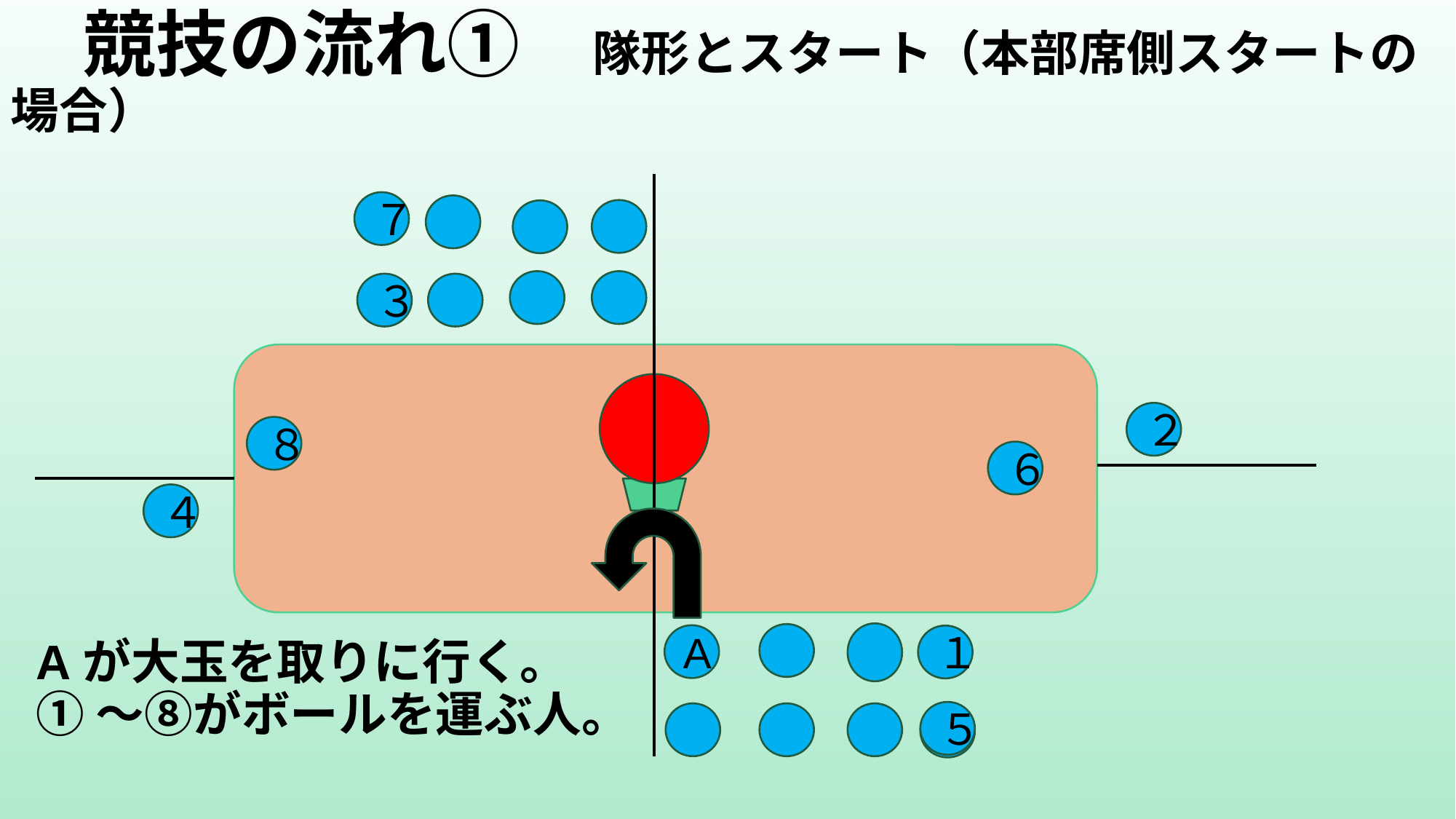

競技の流れ①　隊形とスタート（本部席側スタートの場合）
７

３

２
８
６

４

A
１
Aが大玉を取りに行く。
①～⑧がボールを運ぶ人。
５